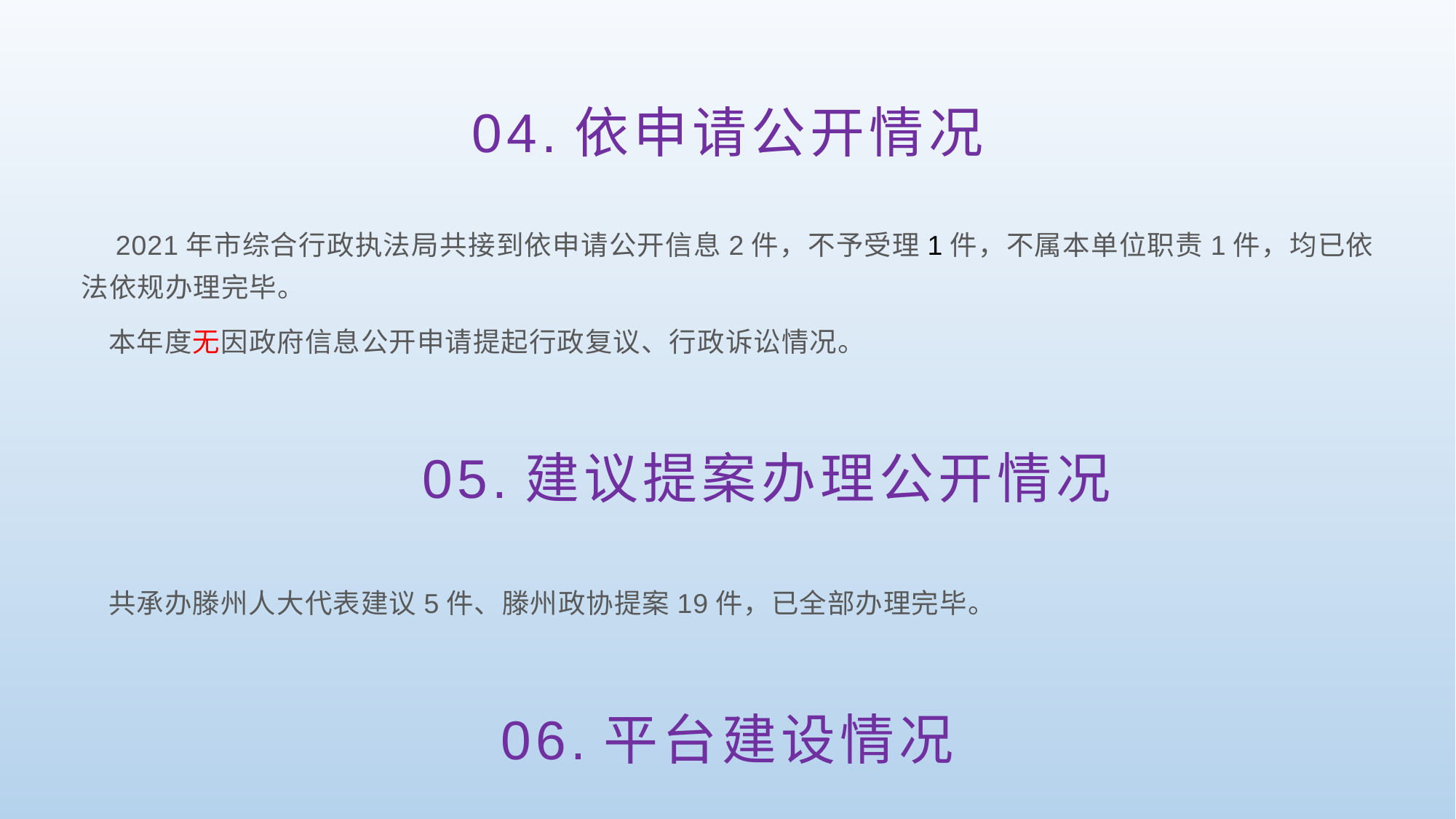

04.依申请公开情况
    2021年市综合行政执法局共接到依申请公开信息2件，不予受理1件，不属本单位职责1件，均已依法依规办理完毕。
   本年度无因政府信息公开申请提起行政复议、行政诉讼情况。

    05.建议提案办理公开情况

   共承办滕州人大代表建议5件、滕州政协提案19件，已全部办理完毕。

06.平台建设情况